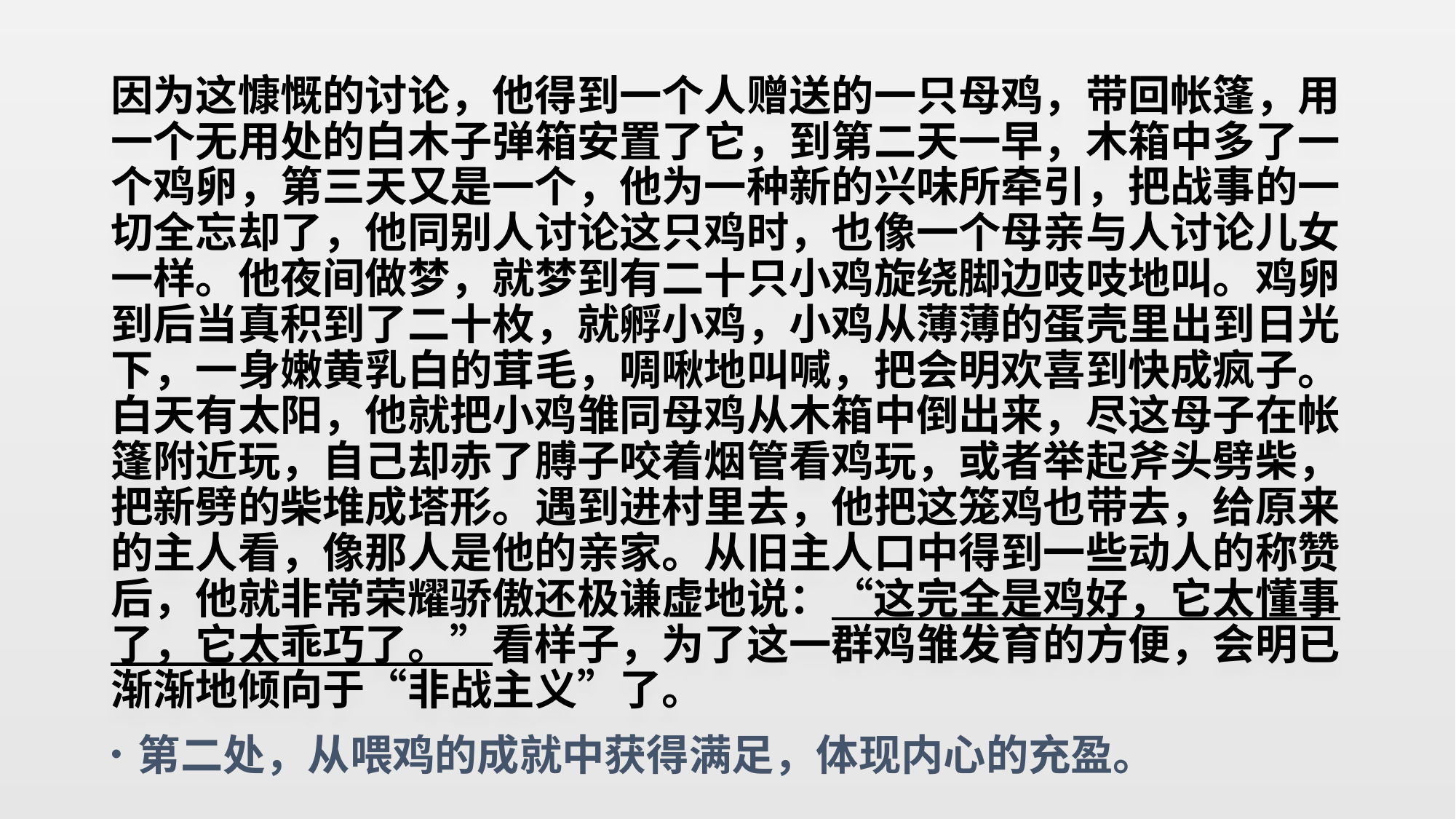

# 因为这慷慨的讨论，他得到一个人赠送的一只母鸡，带回帐篷，用一个无用处的白木子弹箱安置了它，到第二天一早，木箱中多了一个鸡卵，第三天又是一个，他为一种新的兴味所牵引，把战事的一切全忘却了，他同别人讨论这只鸡时，也像一个母亲与人讨论儿女一样。他夜间做梦，就梦到有二十只小鸡旋绕脚边吱吱地叫。鸡卵到后当真积到了二十枚，就孵小鸡，小鸡从薄薄的蛋壳里出到日光下，一身嫩黄乳白的茸毛，啁啾地叫喊，把会明欢喜到快成疯子。白天有太阳，他就把小鸡雏同母鸡从木箱中倒出来，尽这母子在帐篷附近玩，自己却赤了膊子咬着烟管看鸡玩，或者举起斧头劈柴，把新劈的柴堆成塔形。遇到进村里去，他把这笼鸡也带去，给原来的主人看，像那人是他的亲家。从旧主人口中得到一些动人的称赞后，他就非常荣耀骄傲还极谦虚地说：“这完全是鸡好，它太懂事了，它太乖巧了。”看样子，为了这一群鸡雏发育的方便，会明已渐渐地倾向于“非战主义”了。
第二处，从喂鸡的成就中获得满足，体现内心的充盈。